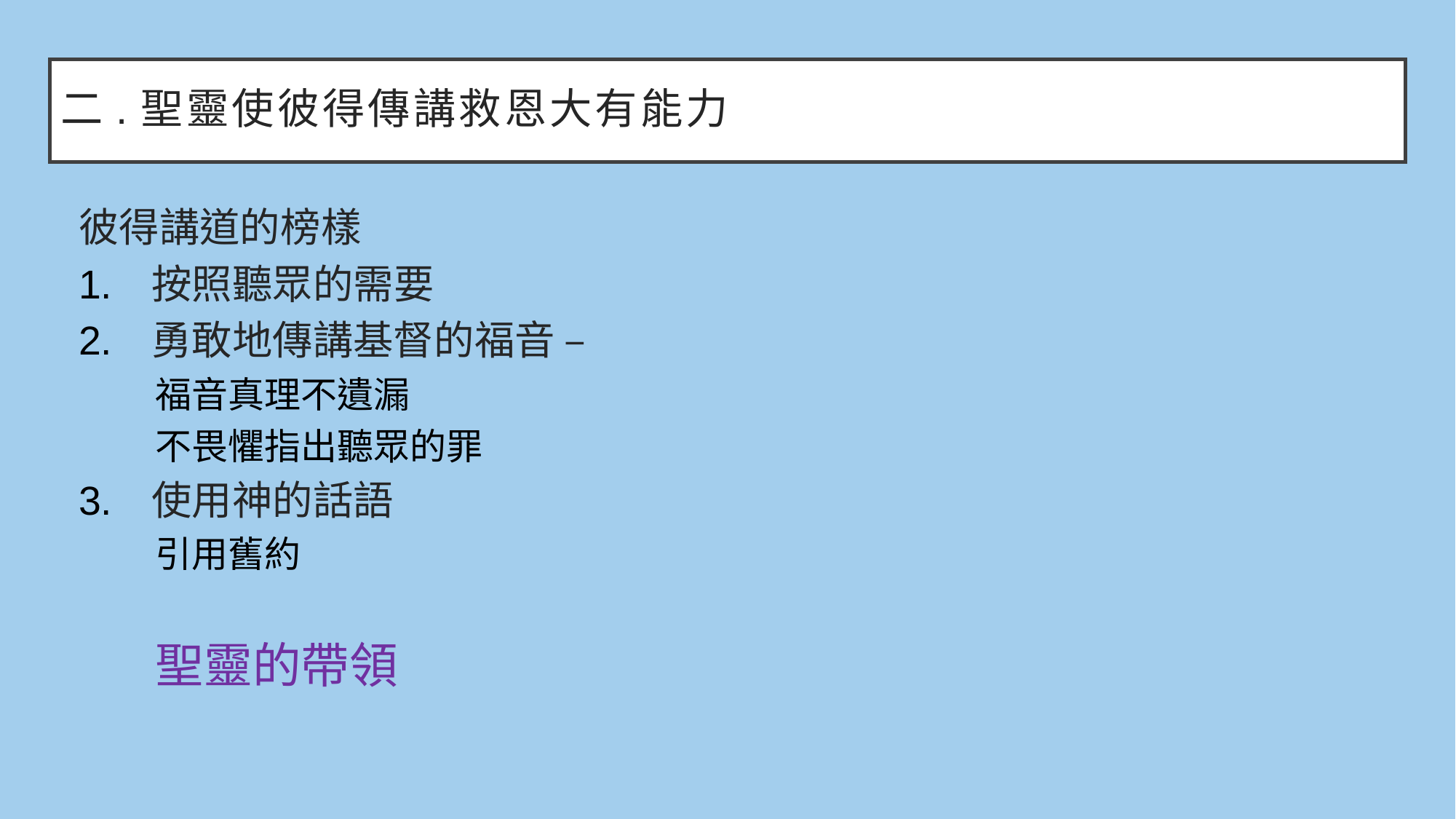

# 二.聖靈使彼得傳講救恩大有能力
彼得講道的榜樣
按照聽眾的需要
勇敢地傳講基督的福音 –
福音真理不遺漏
不畏懼指出聽眾的罪
使用神的話語
引用舊約

聖靈的帶領